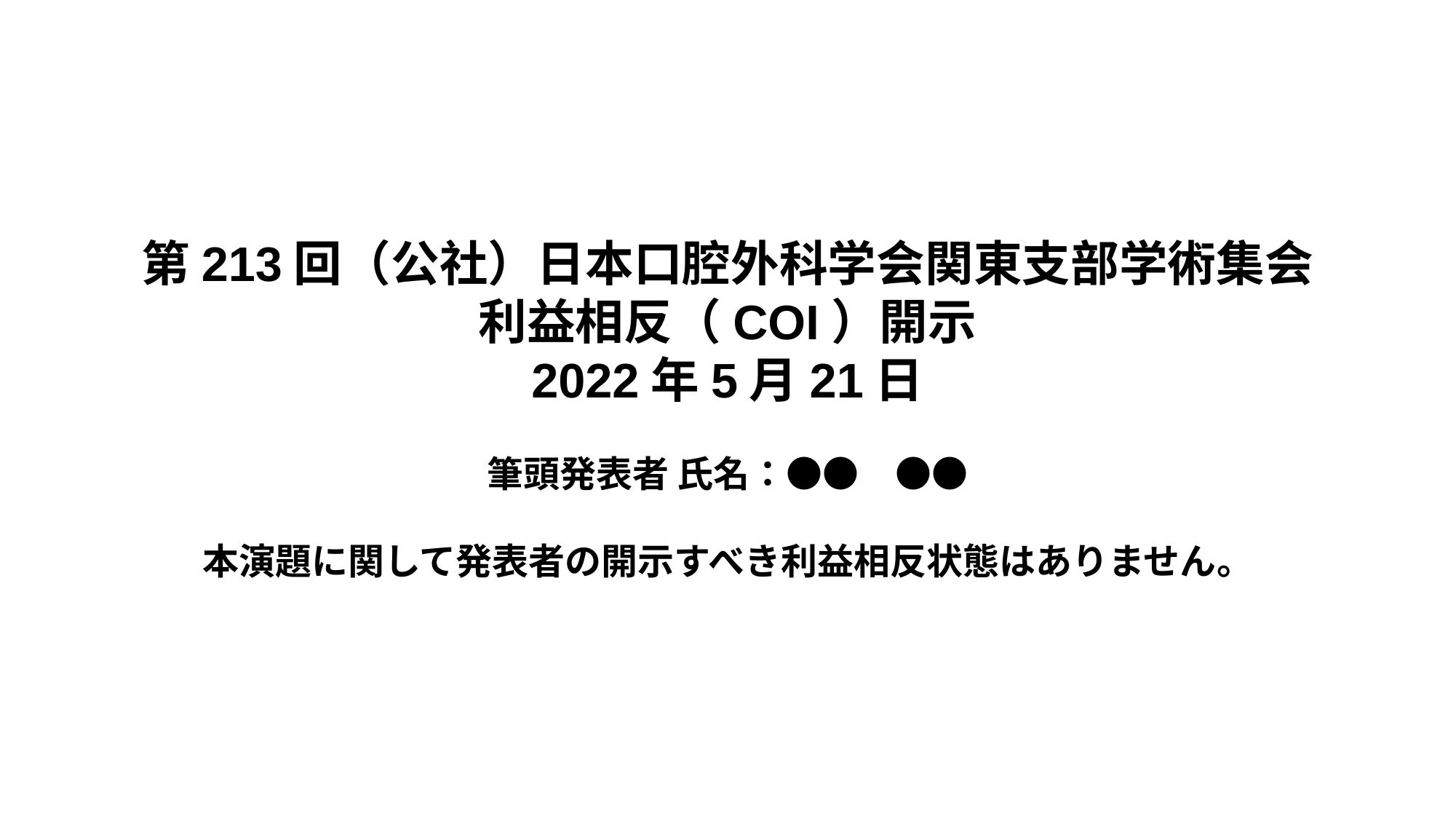

利益相反の対象がない場合
第213回（公社）日本口腔外科学会関東支部学術集会
利益相反（COI）開示
2022年5月21日

筆頭発表者 氏名：●●　●●

本演題に関して発表者の開示すべき利益相反状態はありません。